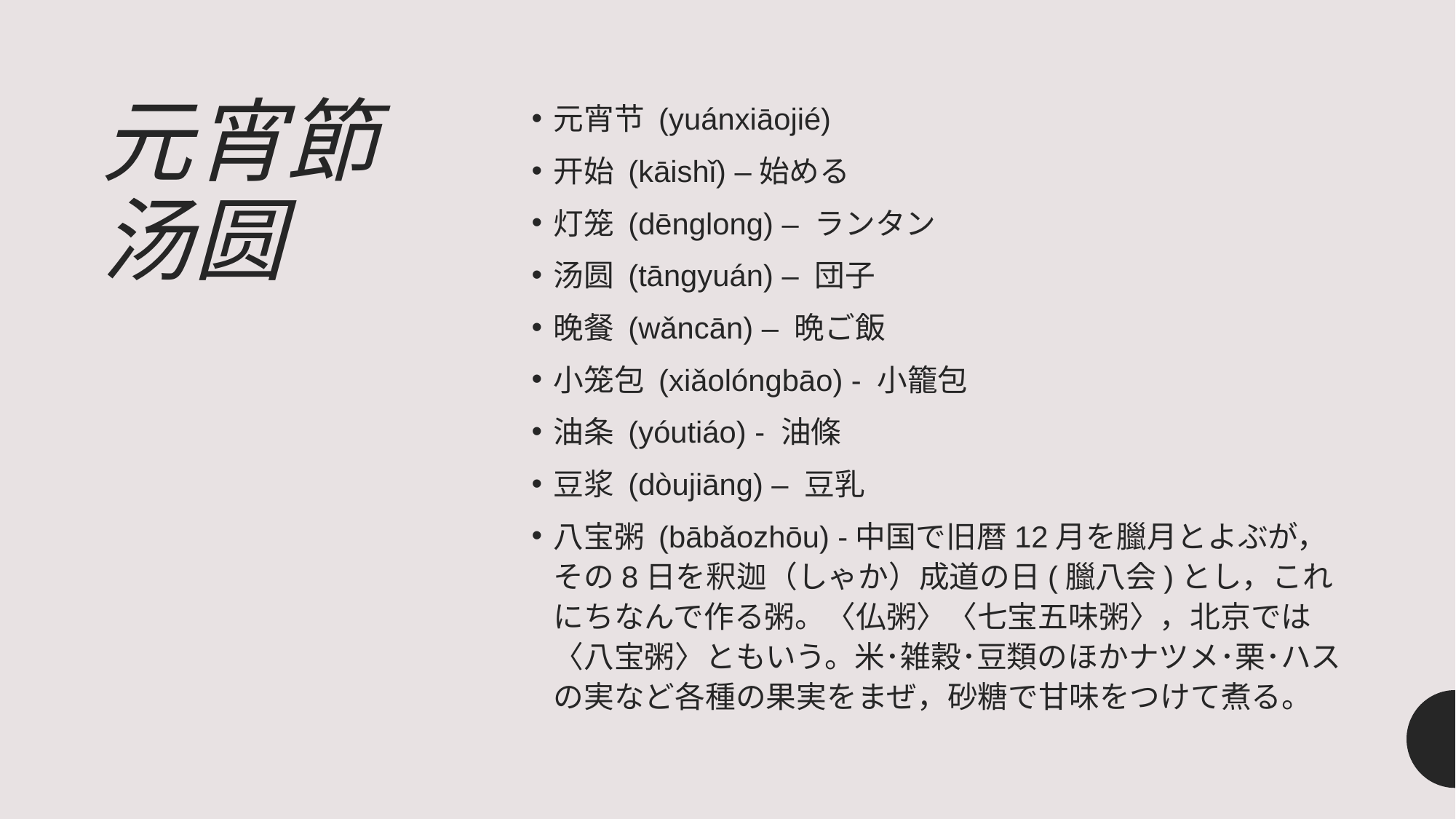

# 元宵節 汤圆
元宵节 (yuánxiāojié)
开始 (kāishǐ) –始める
灯笼 (dēnglong) – ランタン
汤圆 (tāngyuán) – 団子
晚餐 (wǎncān) – 晩ご飯
小笼包 (xiǎolóngbāo) - 小籠包
油条 (yóutiáo) - 油條
豆浆 (dòujiāng) – 豆乳
八宝粥 (bābǎozhōu) -中国で旧暦12月を臘月とよぶが，その8日を釈迦（しゃか）成道の日(臘八会)とし，これにちなんで作る粥。〈仏粥〉〈七宝五味粥〉，北京では〈八宝粥〉ともいう。米･雑穀･豆類のほかナツメ･栗･ハスの実など各種の果実をまぜ，砂糖で甘味をつけて煮る。